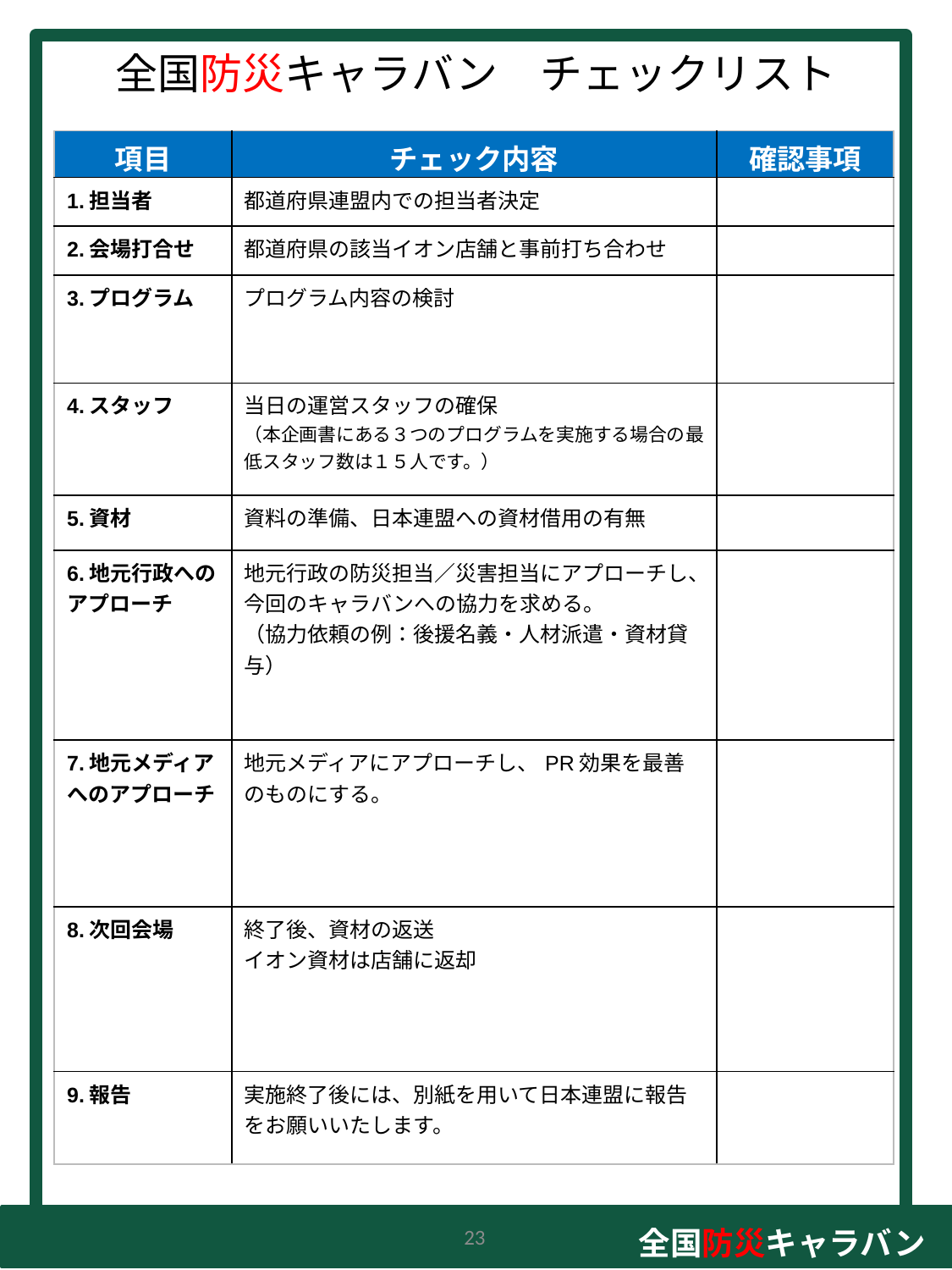

全国防災キャラバン　チェックリスト
| 項目 | チェック内容 | 確認事項 |
| --- | --- | --- |
| 1.担当者 | 都道府県連盟内での担当者決定 |  |
| 2.会場打合せ | 都道府県の該当イオン店舗と事前打ち合わせ |  |
| 3.プログラム | プログラム内容の検討 |  |
| 4.スタッフ | 当日の運営スタッフの確保 （本企画書にある３つのプログラムを実施する場合の最低スタッフ数は１５人です。） |  |
| 5.資材 | 資料の準備、日本連盟への資材借用の有無 |  |
| 6.地元行政へのアプローチ | 地元行政の防災担当／災害担当にアプローチし、今回のキャラバンへの協力を求める。 （協力依頼の例：後援名義・人材派遣・資材貸与） |  |
| 7.地元メディアへのアプローチ | 地元メディアにアプローチし、PR効果を最善のものにする。 |  |
| 8.次回会場 | 終了後、資材の返送 イオン資材は店舗に返却 |  |
| 9.報告 | 実施終了後には、別紙を用いて日本連盟に報告をお願いいたします。 |  |
23